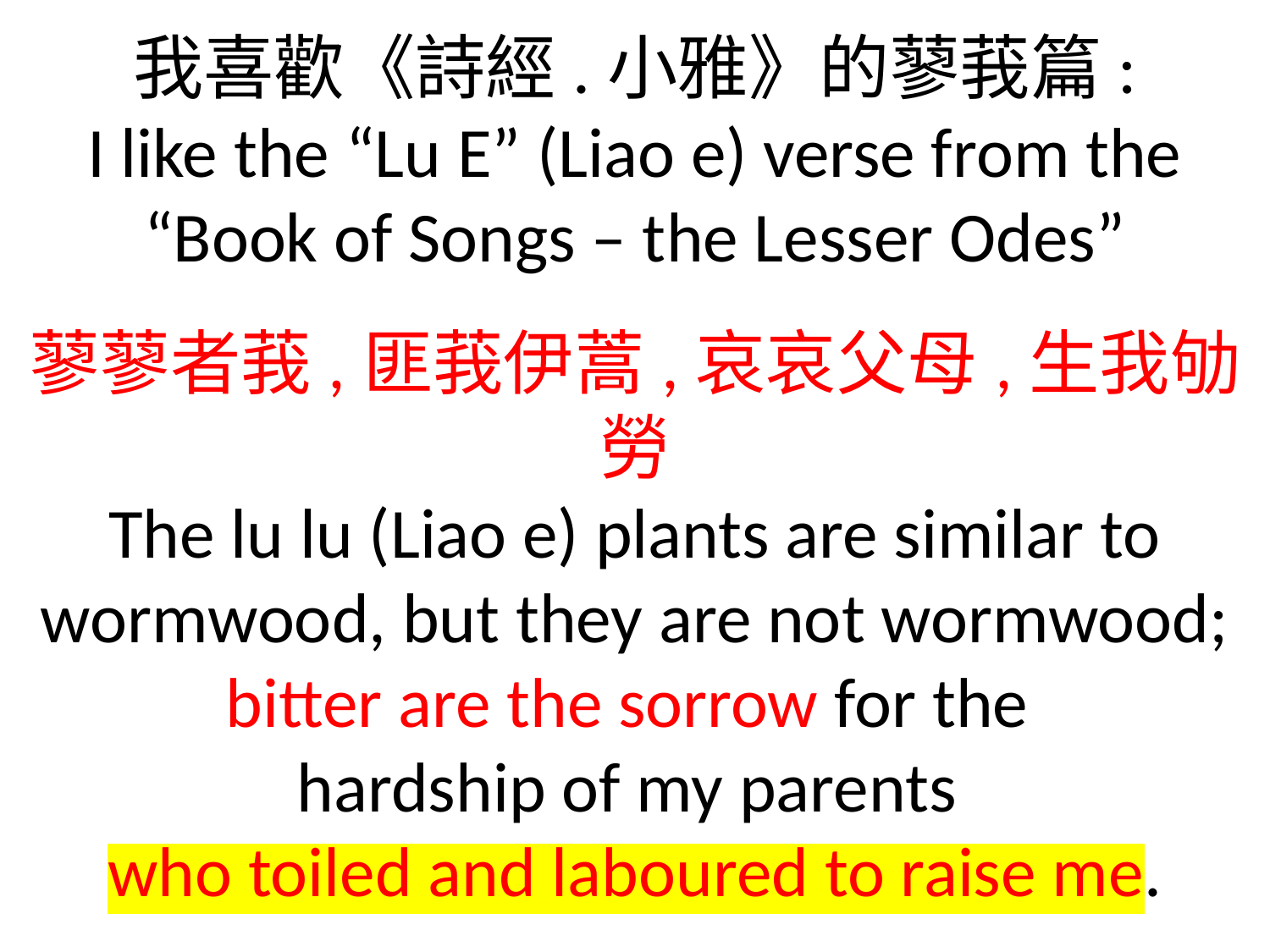

我喜歡《詩經.小雅》的蓼莪篇:
I like the “Lu E” (Liao e) verse from the “Book of Songs – the Lesser Odes”
蓼蓼者莪,匪莪伊蒿,哀哀父母,生我劬勞
The lu lu (Liao e) plants are similar to wormwood, but they are not wormwood; bitter are the sorrow for the
hardship of my parents
who toiled and laboured to raise me.